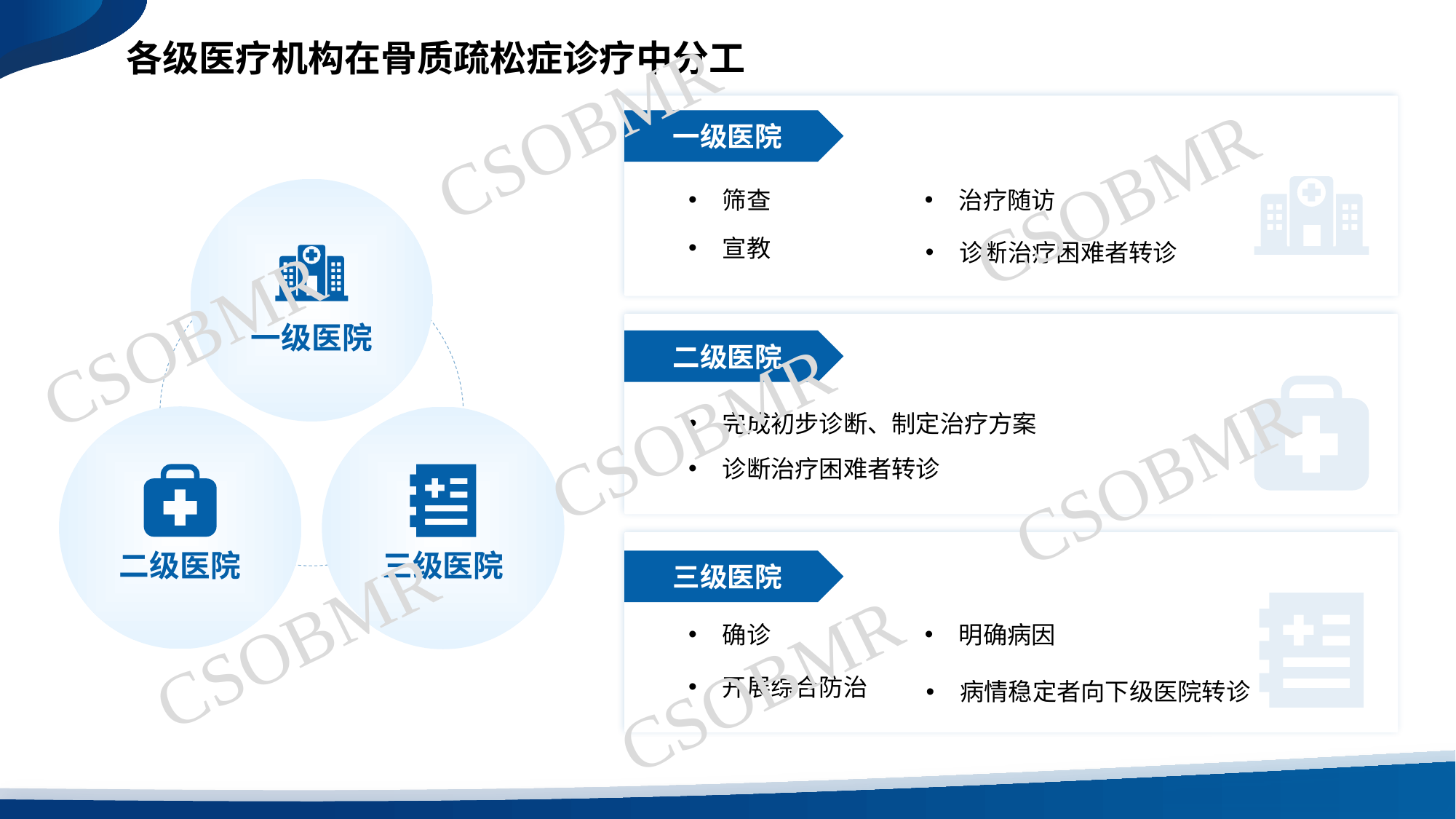

各级医疗机构在骨质疏松症诊疗中分工
CSOBMR

一级医院
CSOBMR

一级医院

二级医院

三级医院

筛查
治疗随访
诊断治疗困难者转诊
宣教
CSOBMR

二级医院

CSOBMR
完成初步诊断、制定治疗方案
CSOBMR
诊断治疗困难者转诊

三级医院
CSOBMR

确诊
明确病因
CSOBMR
病情稳定者向下级医院转诊
开展综合防治